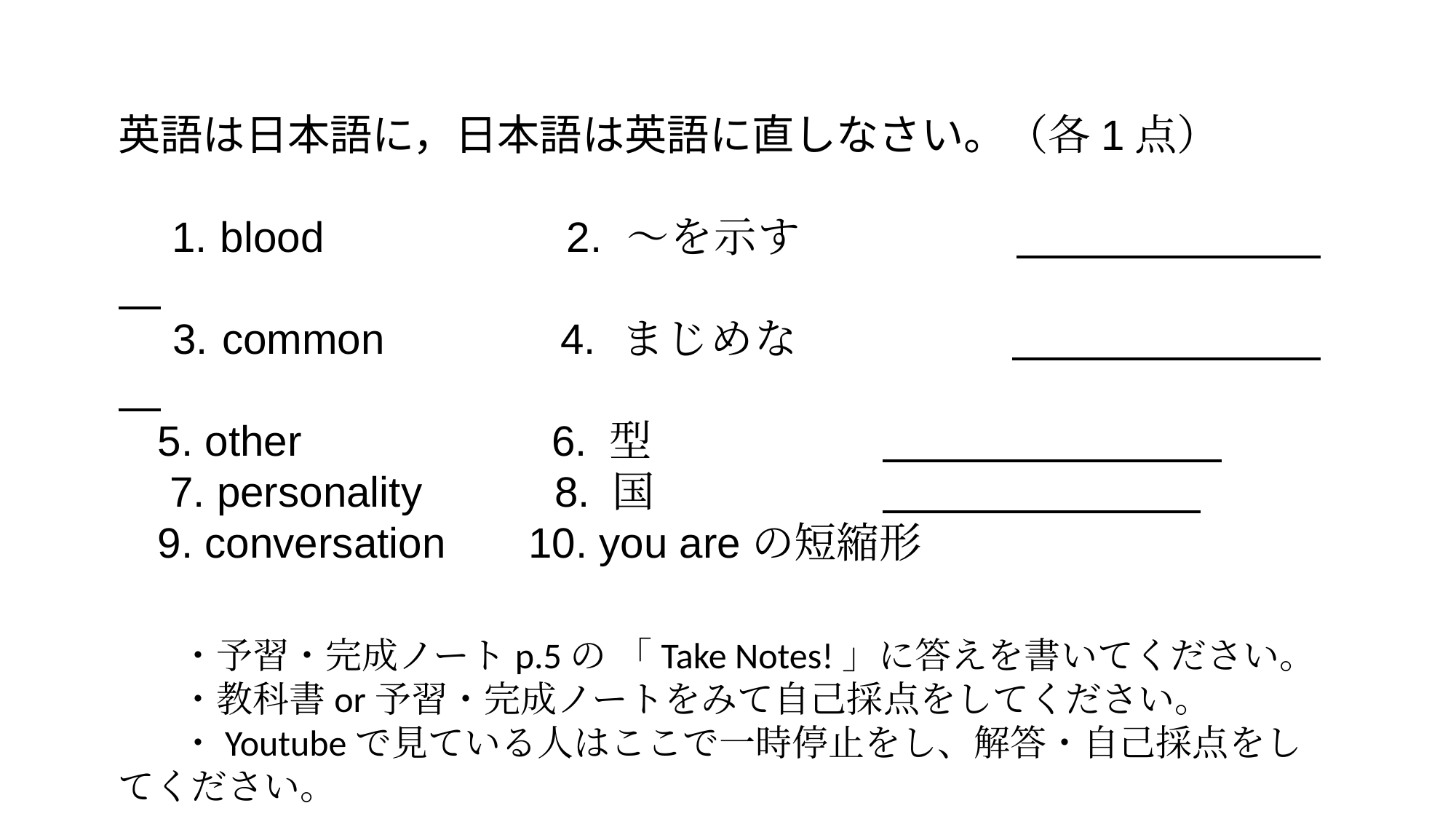

英語は日本語に，日本語は英語に直しなさい。（各1点）

　1. blood	 	         2. ～を示す
　3. common	 	4. まじめな
  5. other	 	         6. 型
   7. personality	 	8. 国
  9. conversation       10. you areの短縮形

    ・予習・完成ノートp.5の 「Take Notes!」に答えを書いてください。
    ・教科書or予習・完成ノートをみて自己採点をしてください。
　 ・Youtubeで見ている人はここで一時停止をし、解答・自己採点をしてください。